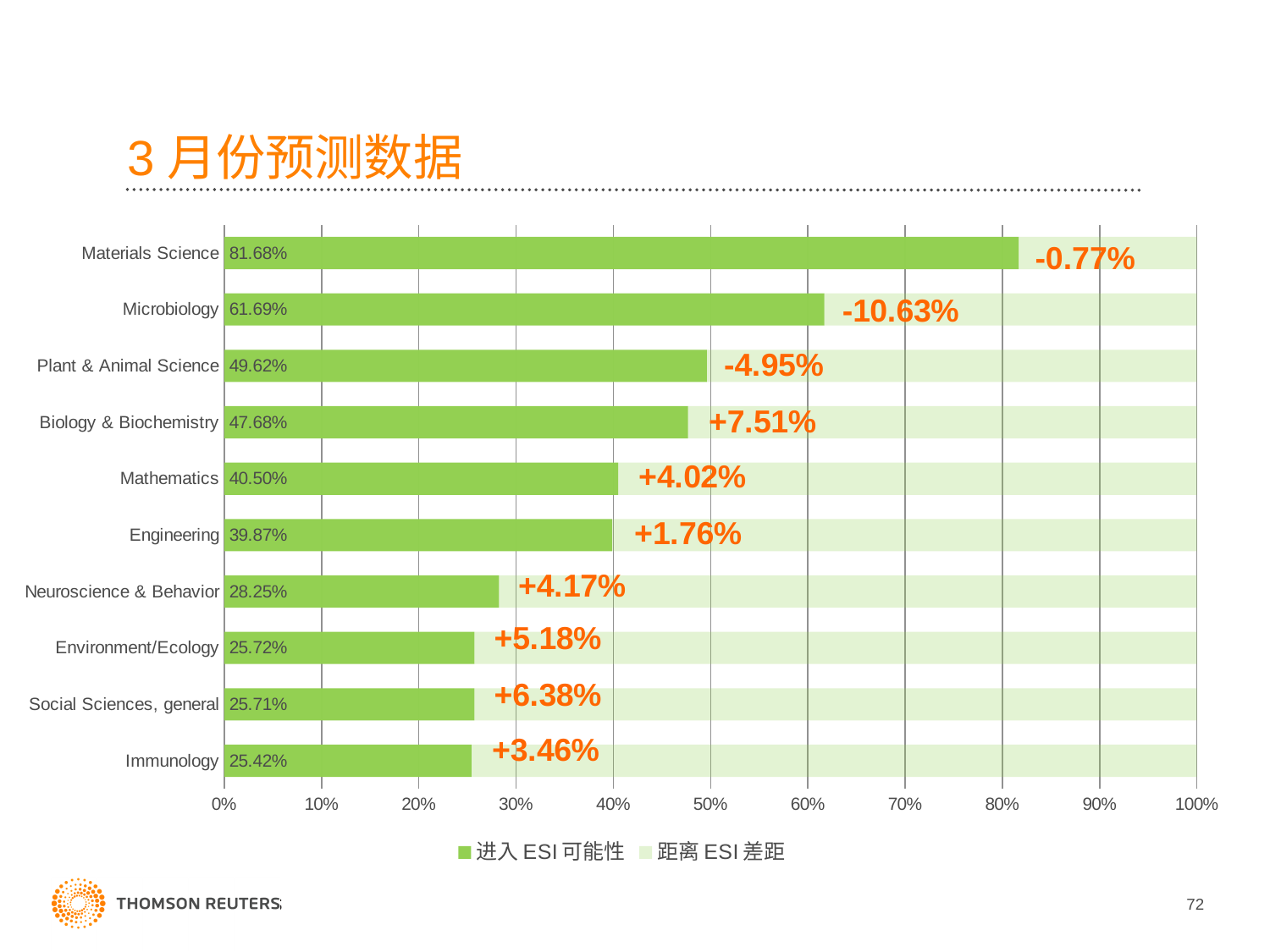

# 3月份预测数据

### Chart

| Category |  |  |
|---|---|---|
| Immunology | 0.2541753653444682 | 0.7458246346555338 |
| Social Sciences, general | 0.25706472196900687 | 0.7429352780309942 |
| Environment/Ecology | 0.25716957605985064 | 0.7428304239401496 |
| Neuroscience & Behavior | 0.28252551020408195 | 0.7174744897959179 |
| Engineering | 0.39869281045751637 | 0.6013071895424835 |
| Mathematics | 0.4050043642711668 | 0.5949956357288336 |
| Biology & Biochemistry | 0.4768426743557403 | 0.5231573256442597 |
| Plant & Animal Science | 0.4962102071753415 | 0.5037897928246589 |
| Microbiology | 0.6169230769230781 | 0.38307692307692354 |
| Materials Science | 0.8168253968253973 | 0.18317460317460318 |
-0.77%
72